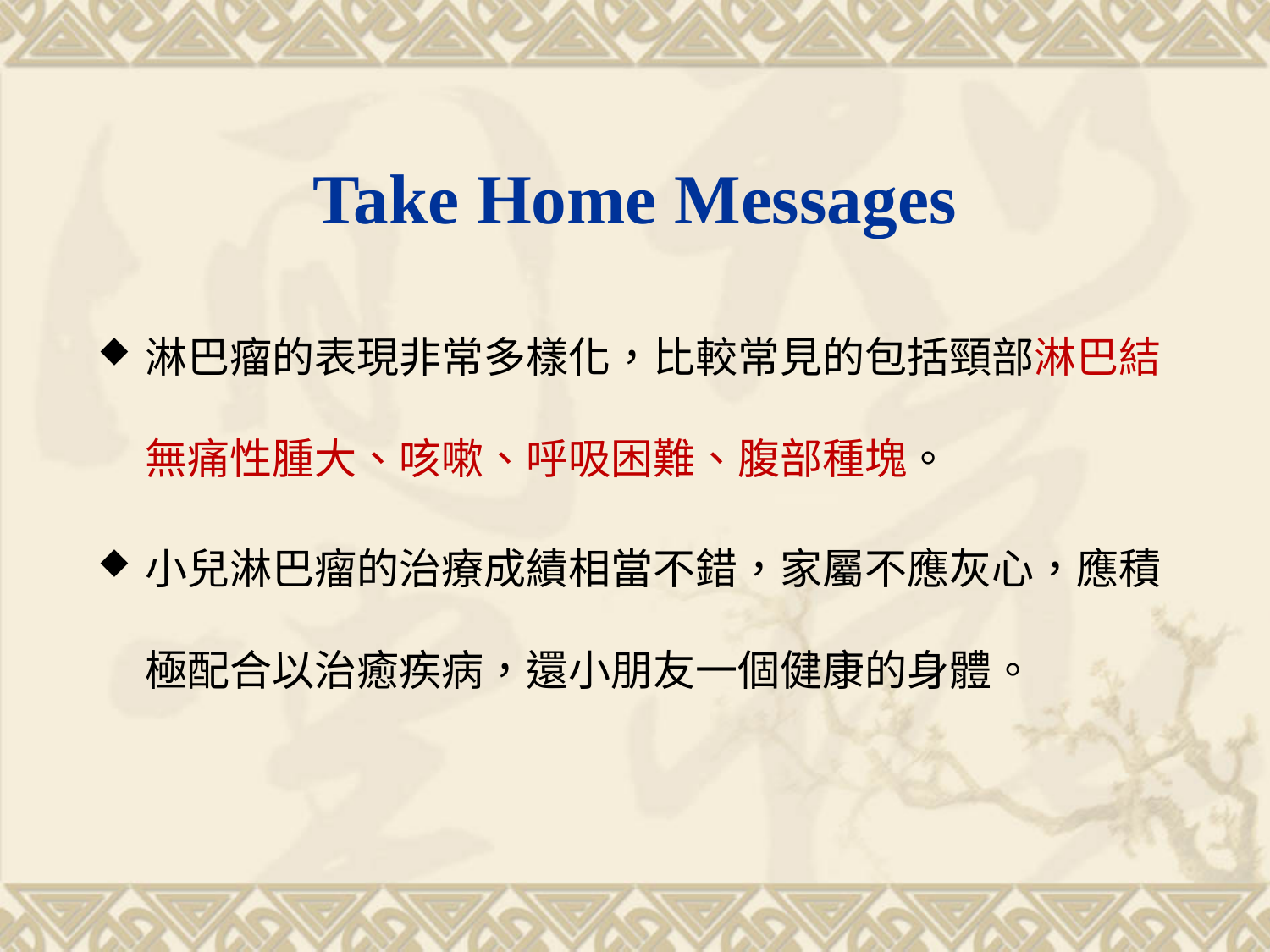

# Take Home Messages
淋巴瘤的表現非常多樣化，比較常見的包括頸部淋巴結無痛性腫大、咳嗽、呼吸困難、腹部種塊。
小兒淋巴瘤的治療成績相當不錯，家屬不應灰心，應積極配合以治癒疾病，還小朋友一個健康的身體。